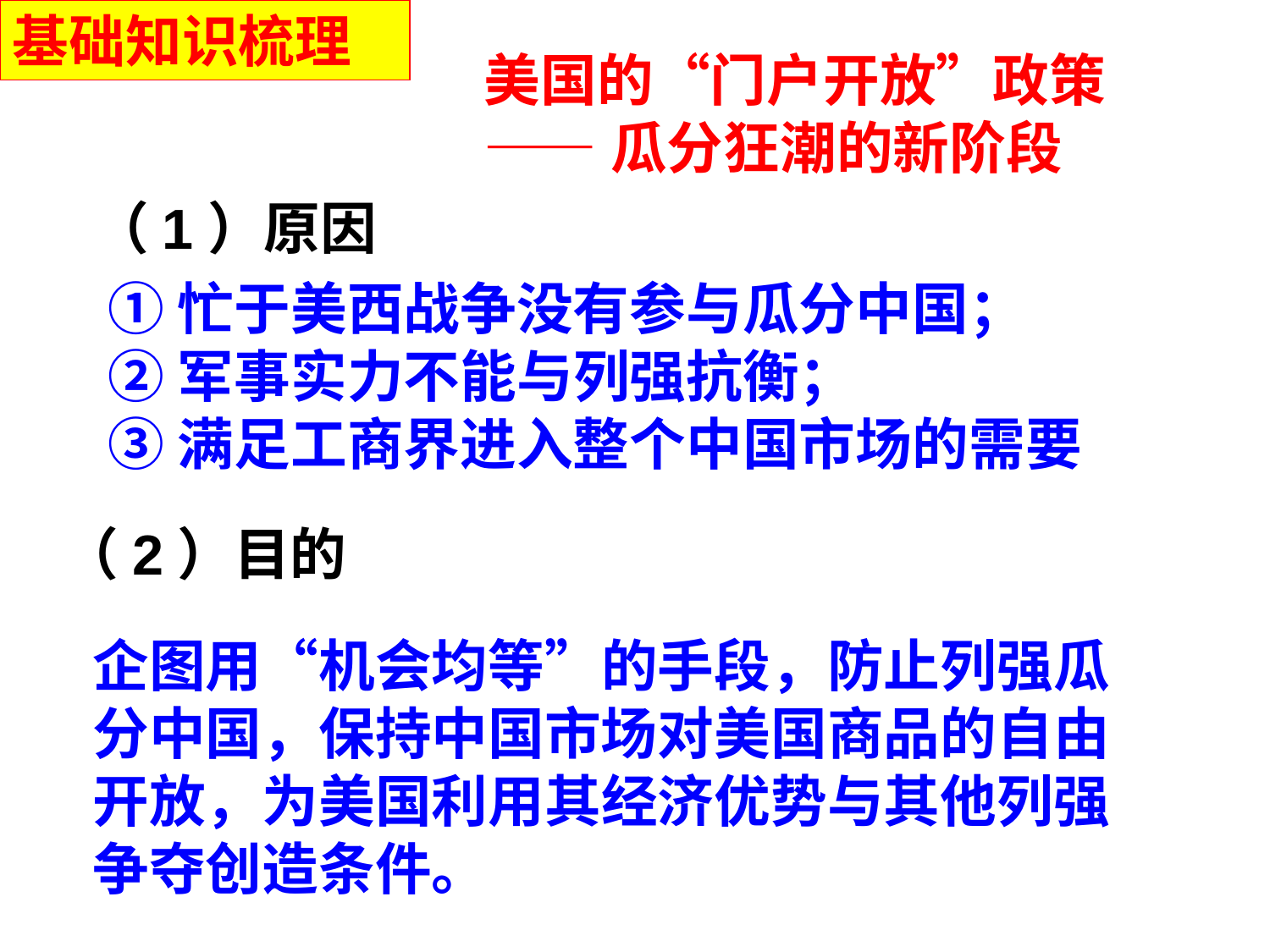

基础知识梳理
美国的“门户开放”政策
——瓜分狂潮的新阶段
（1）原因
①忙于美西战争没有参与瓜分中国；
②军事实力不能与列强抗衡；
③满足工商界进入整个中国市场的需要
（2）目的

企图用“机会均等”的手段，防止列强瓜分中国，保持中国市场对美国商品的自由开放，为美国利用其经济优势与其他列强争夺创造条件。